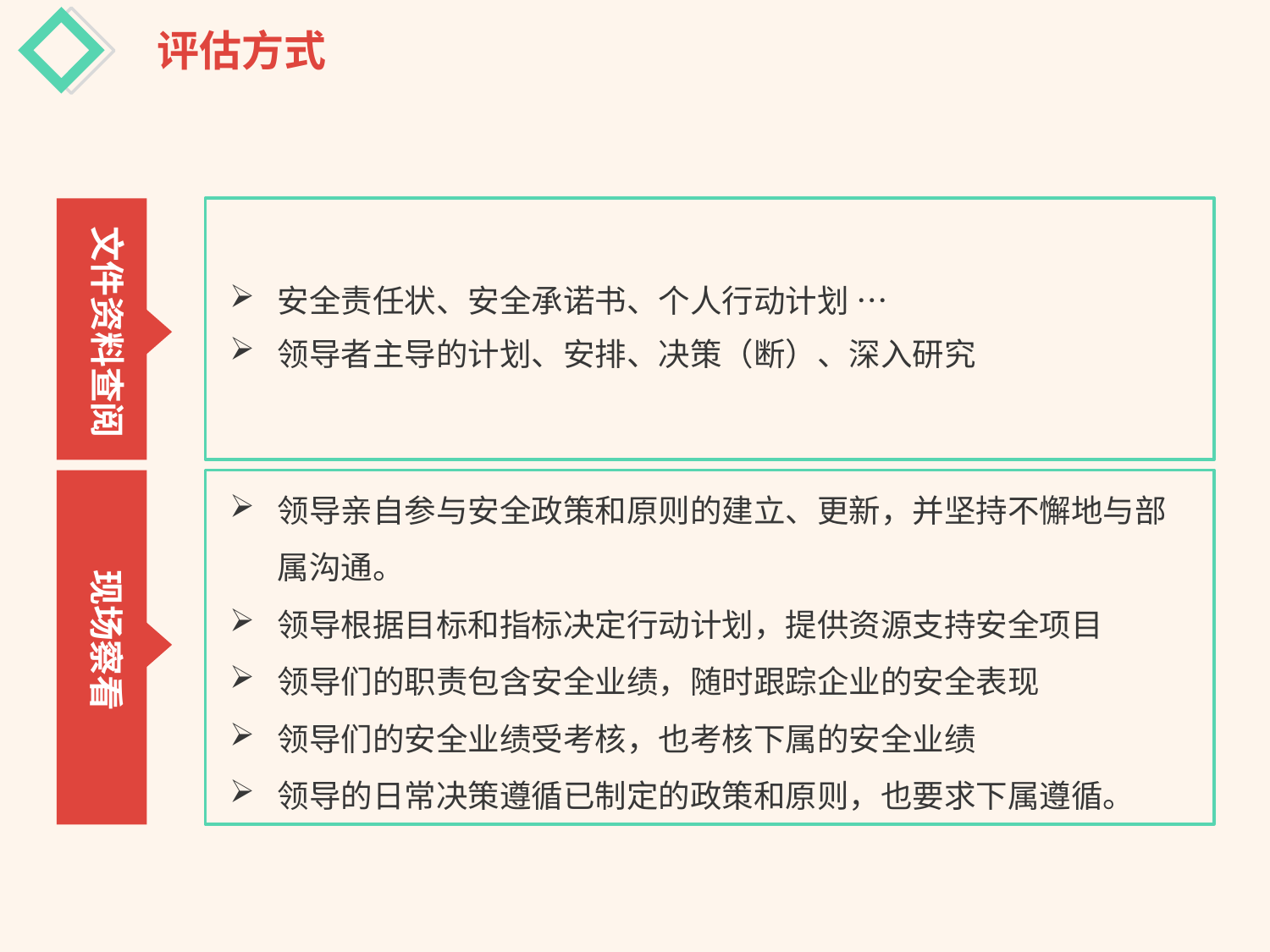

# 评估方式

文件资料查阅
安全责任状、安全承诺书、个人行动计划 …
领导者主导的计划、安排、决策（断）、深入研究

领导亲自参与安全政策和原则的建立、更新，并坚持不懈地与部属沟通。
领导根据目标和指标决定行动计划，提供资源支持安全项目
领导们的职责包含安全业绩，随时跟踪企业的安全表现
领导们的安全业绩受考核，也考核下属的安全业绩
领导的日常决策遵循已制定的政策和原则，也要求下属遵循。

现场察看